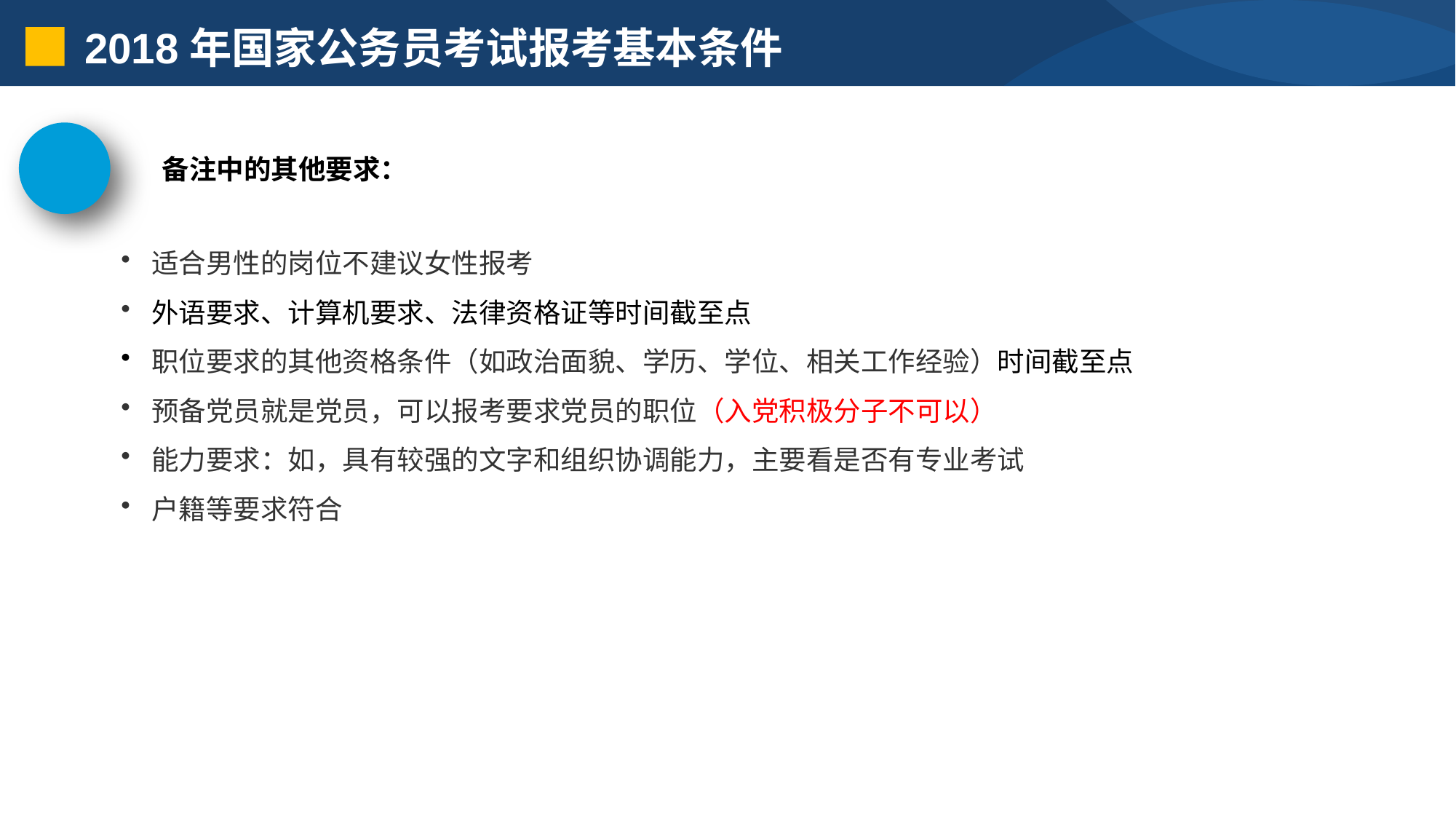

2018年国家公务员考试报考基本条件

备注中的其他要求：
适合男性的岗位不建议女性报考
外语要求、计算机要求、法律资格证等时间截至点
职位要求的其他资格条件（如政治面貌、学历、学位、相关工作经验）时间截至点
预备党员就是党员，可以报考要求党员的职位（入党积极分子不可以）
能力要求：如，具有较强的文字和组织协调能力，主要看是否有专业考试
户籍等要求符合